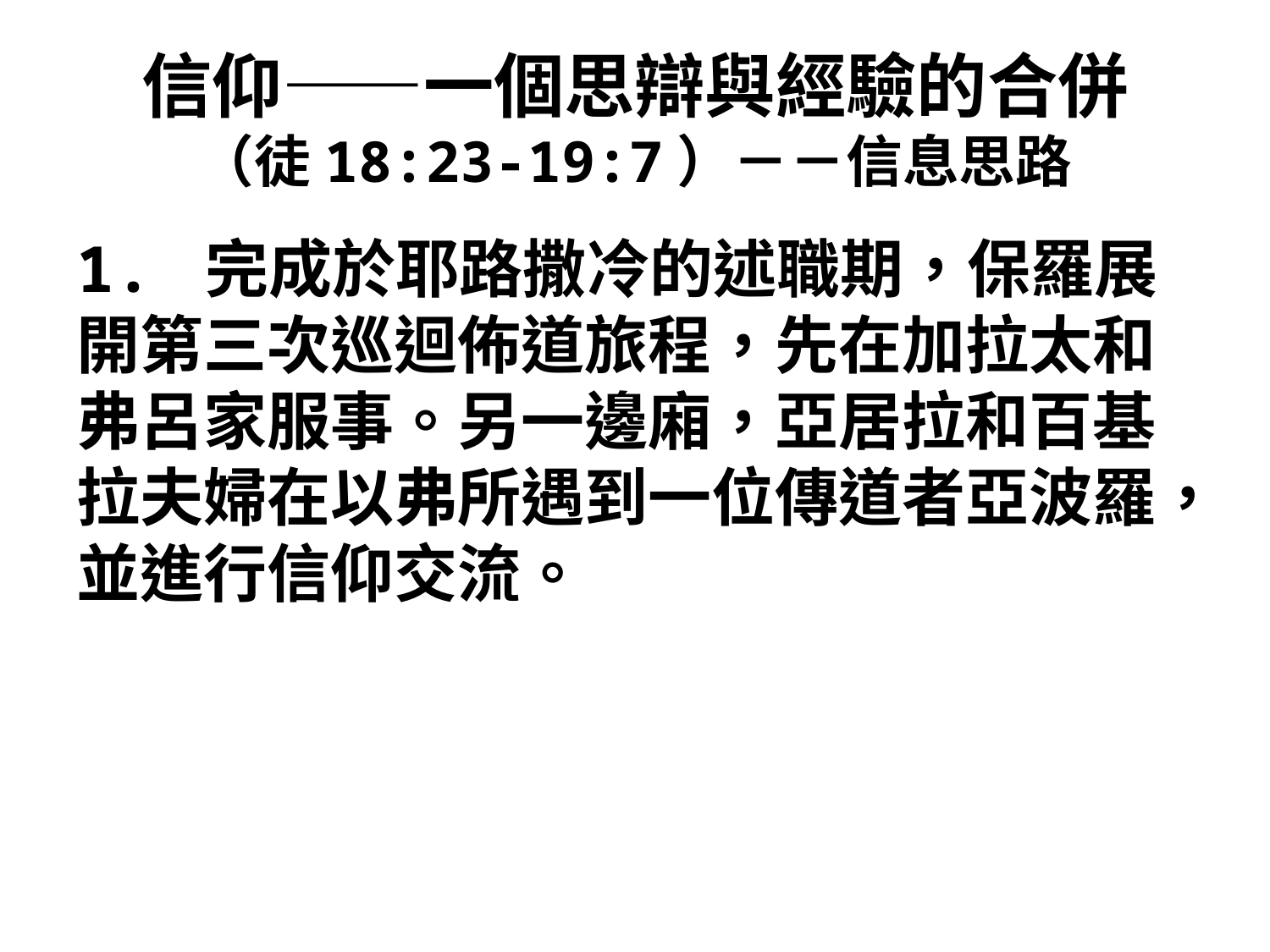

# 信仰——一個思辯與經驗的合併 （徒18:23-19:7）－－信息思路
1. 完成於耶路撒冷的述職期，保羅展開第三次巡迴佈道旅程，先在加拉太和弗呂家服事。另一邊廂，亞居拉和百基拉夫婦在以弗所遇到一位傳道者亞波羅，並進行信仰交流。